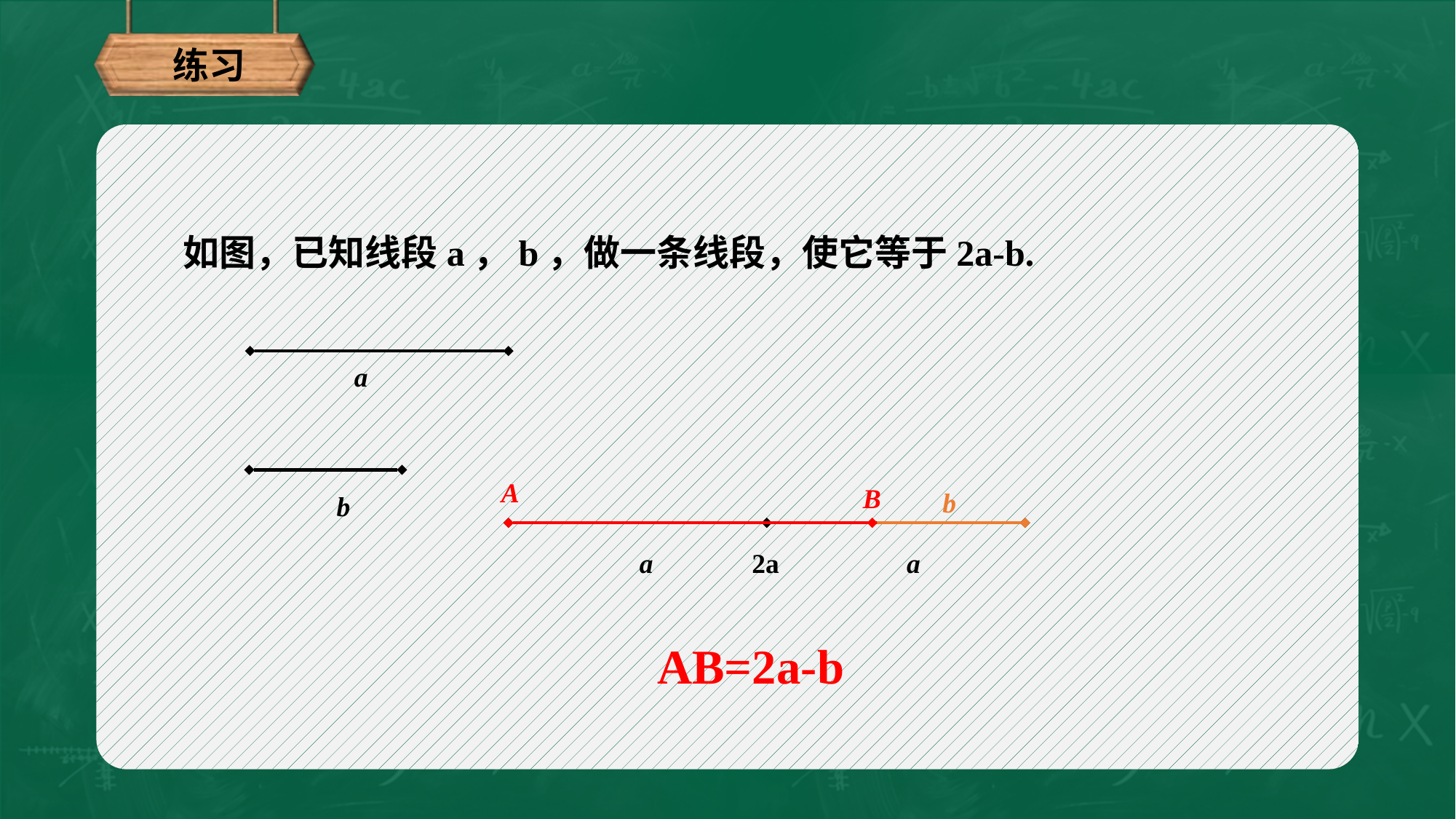

练习
如图，已知线段a，b，做一条线段，使它等于2a-b.
a
A
B
b
b
a
2a
a
AB=2a-b